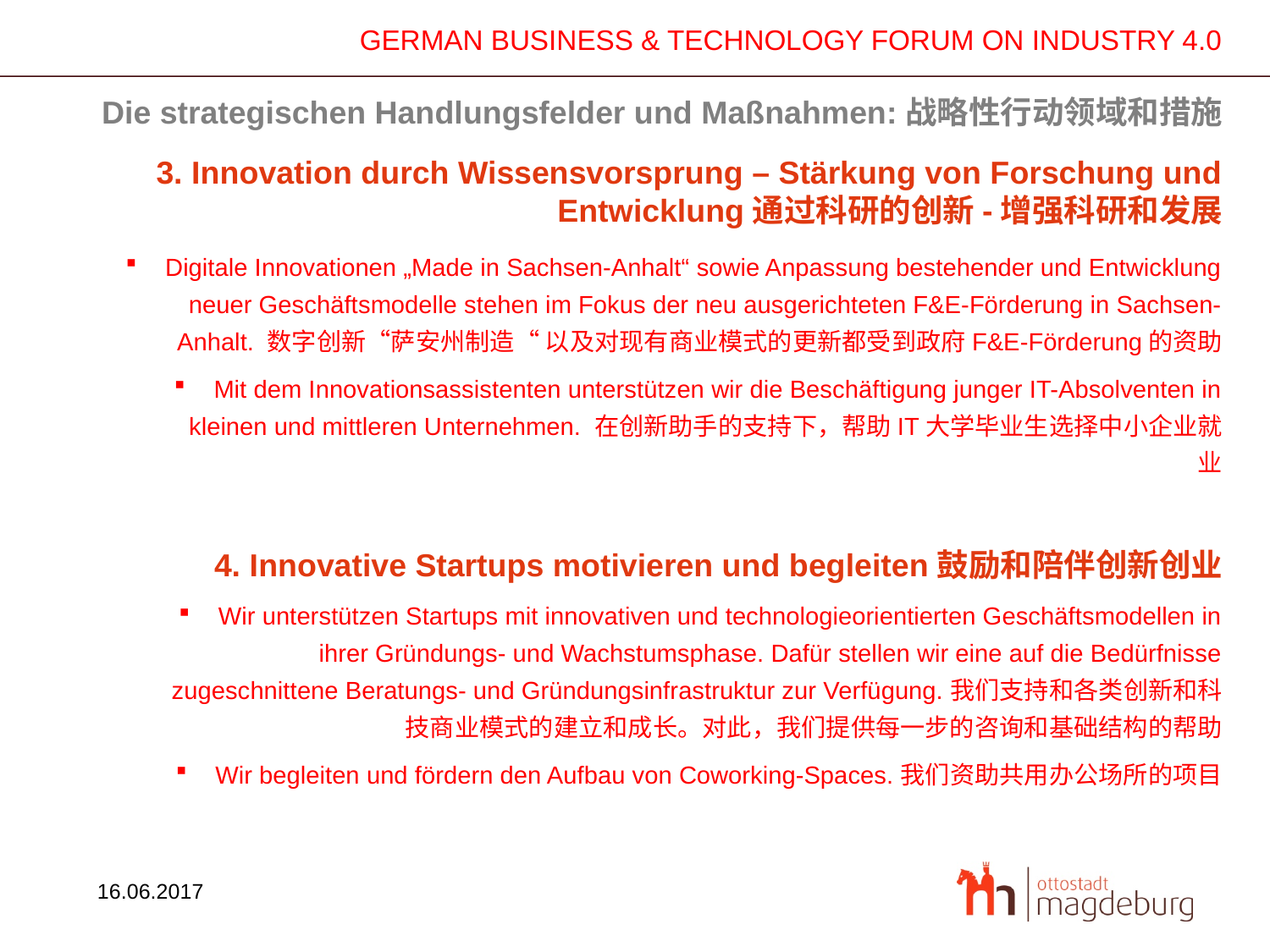

Die strategischen Handlungsfelder und Maßnahmen:战略性行动领域和措施

3. Innovation durch Wissensvorsprung – Stärkung von Forschung und Entwicklung通过科研的创新-增强科研和发展
Digitale Innovationen „Made in Sachsen-Anhalt“ sowie Anpassung bestehender und Entwicklung neuer Geschäftsmodelle stehen im Fokus der neu ausgerichteten F&E-Förderung in Sachsen-Anhalt. 数字创新“萨安州制造“ 以及对现有商业模式的更新都受到政府F&E-Förderung的资助
Mit dem Innovationsassistenten unterstützen wir die Beschäftigung junger IT-Absolventen in kleinen und mittleren Unternehmen. 在创新助手的支持下，帮助IT大学毕业生选择中小企业就业

4. Innovative Startups motivieren und begleiten鼓励和陪伴创新创业
Wir unterstützen Startups mit innovativen und technologieorientierten Geschäftsmodellen in ihrer Gründungs- und Wachstumsphase. Dafür stellen wir eine auf die Bedürfnisse zugeschnittene Beratungs- und Gründungsinfrastruktur zur Verfügung.我们支持和各类创新和科技商业模式的建立和成长。对此，我们提供每一步的咨询和基础结构的帮助
Wir begleiten und fördern den Aufbau von Coworking-Spaces.我们资助共用办公场所的项目